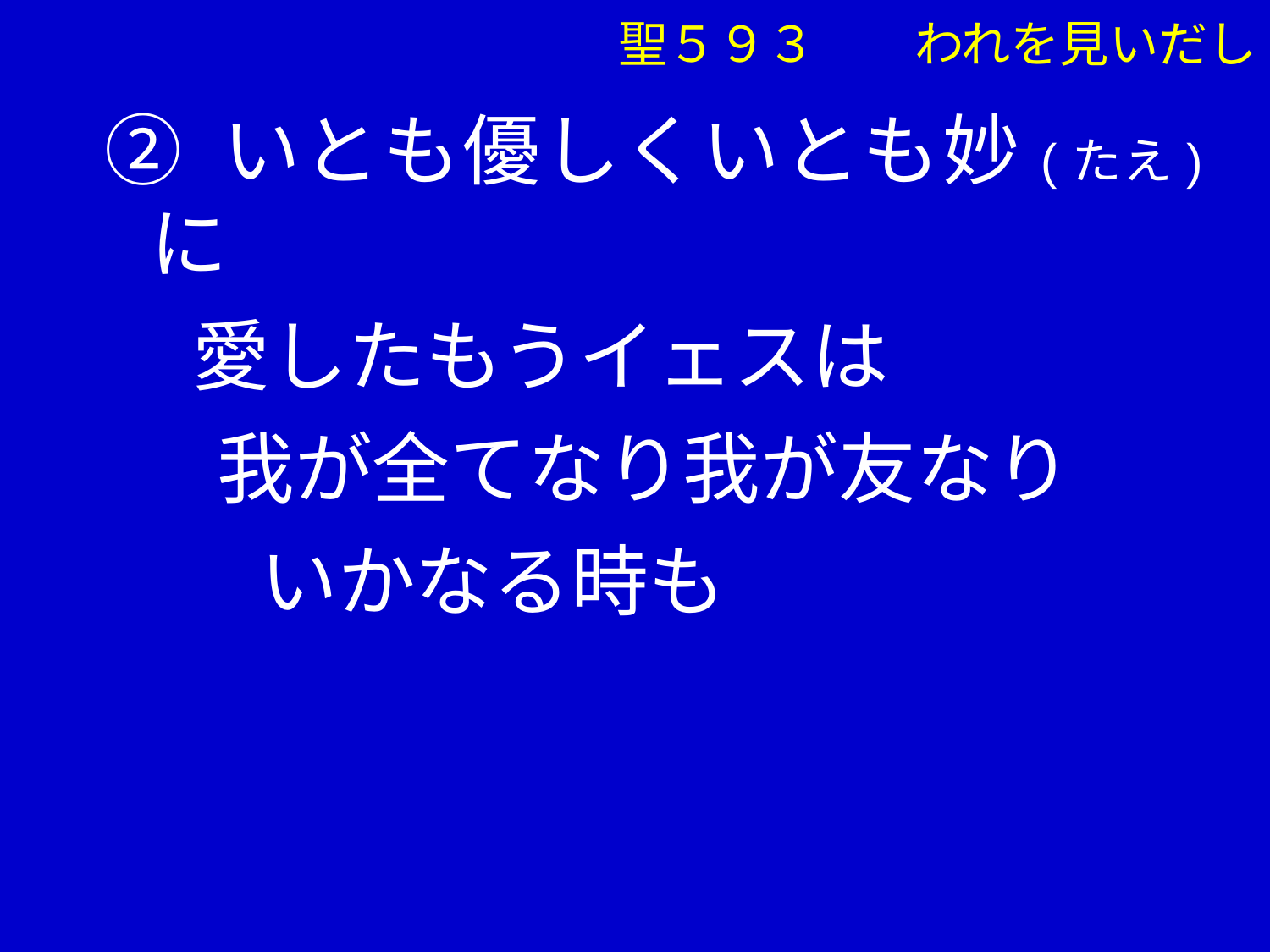

② いとも優しくいとも妙(たえ)に
    愛したもうイェスは
　  我が全てなり我が友なり
　　いかなる時も
聖５９３　　われを見いだし